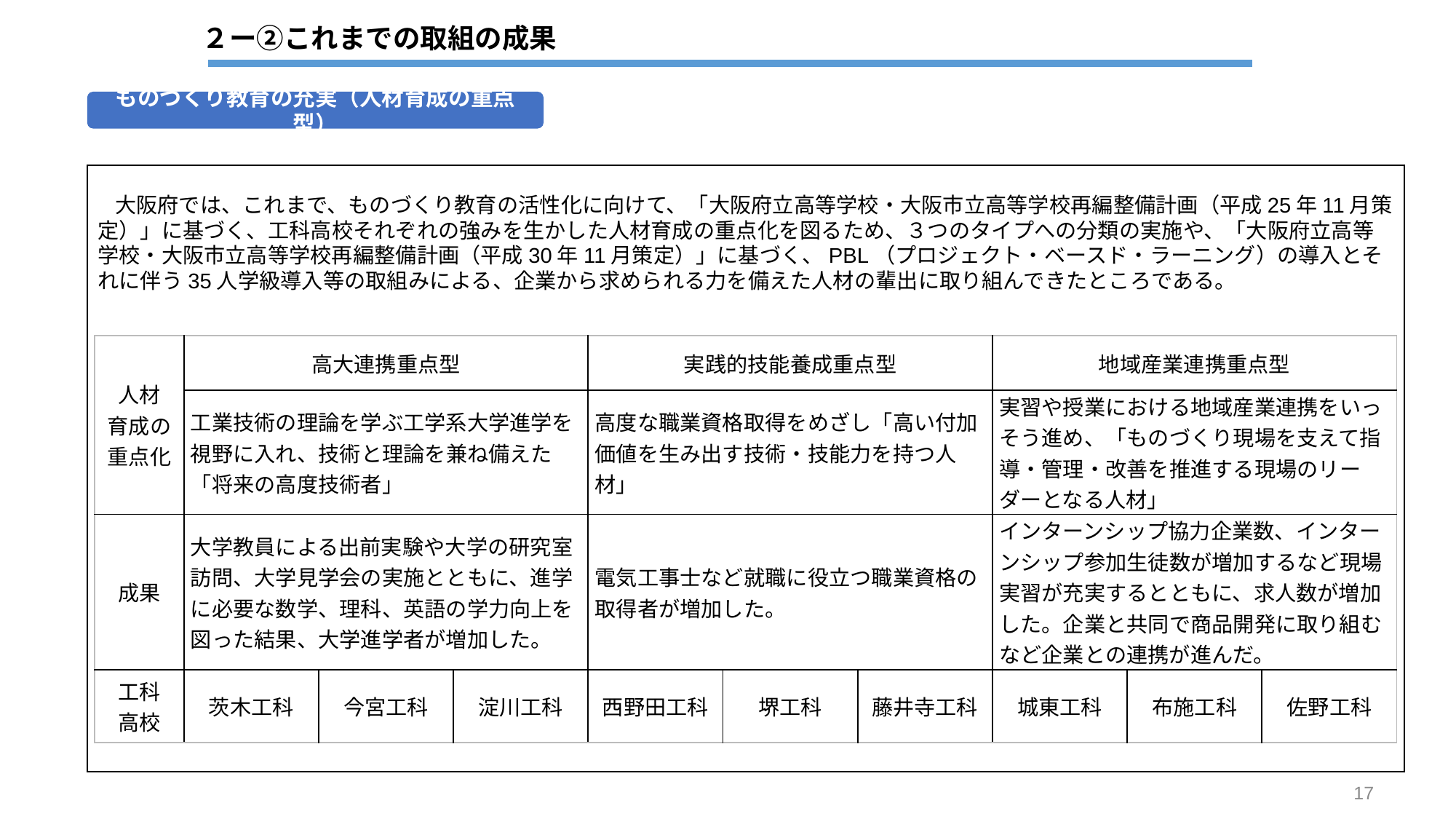

２ー②これまでの取組の成果
ものづくり教育の充実（人材育成の重点型）

　大阪府では、これまで、ものづくり教育の活性化に向けて、「大阪府立高等学校・大阪市立高等学校再編整備計画（平成25年11月策定）」に基づく、工科高校それぞれの強みを生かした人材育成の重点化を図るため、３つのタイプへの分類の実施や、「大阪府立高等学校・大阪市立高等学校再編整備計画（平成30年11月策定）」に基づく、PBL（プロジェクト・ベースド・ラーニング）の導入とそれに伴う35人学級導入等の取組みによる、企業から求められる力を備えた人材の輩出に取り組んできたところである。

| 人材 育成の重点化 | 高大連携重点型 |  |  | 実践的技能養成重点型 |  |  | 地域産業連携重点型 |  |  |
| --- | --- | --- | --- | --- | --- | --- | --- | --- | --- |
|  | 工業技術の理論を学ぶ工学系大学進学を視野に入れ、技術と理論を兼ね備えた「将来の高度技術者」 |  |  | 高度な職業資格取得をめざし「高い付加価値を生み出す技術・技能力を持つ人材」 |  |  | 実習や授業における地域産業連携をいっそう進め、「ものづくり現場を支えて指導・管理・改善を推進する現場のリーダーとなる人材」 |  |  |
| 成果 | 大学教員による出前実験や大学の研究室訪問、大学見学会の実施とともに、進学に必要な数学、理科、英語の学力向上を図った結果、大学進学者が増加した。 |  |  | 電気工事士など就職に役立つ職業資格の取得者が増加した。 |  |  | インターンシップ協力企業数、インターンシップ参加生徒数が増加するなど現場実習が充実するとともに、求人数が増加した。企業と共同で商品開発に取り組むなど企業との連携が進んだ。 |  |  |
| 工科 高校 | 茨木工科 | 今宮工科 | 淀川工科 | 西野田工科 | 堺工科 | 藤井寺工科 | 城東工科 | 布施工科 | 佐野工科 |
17